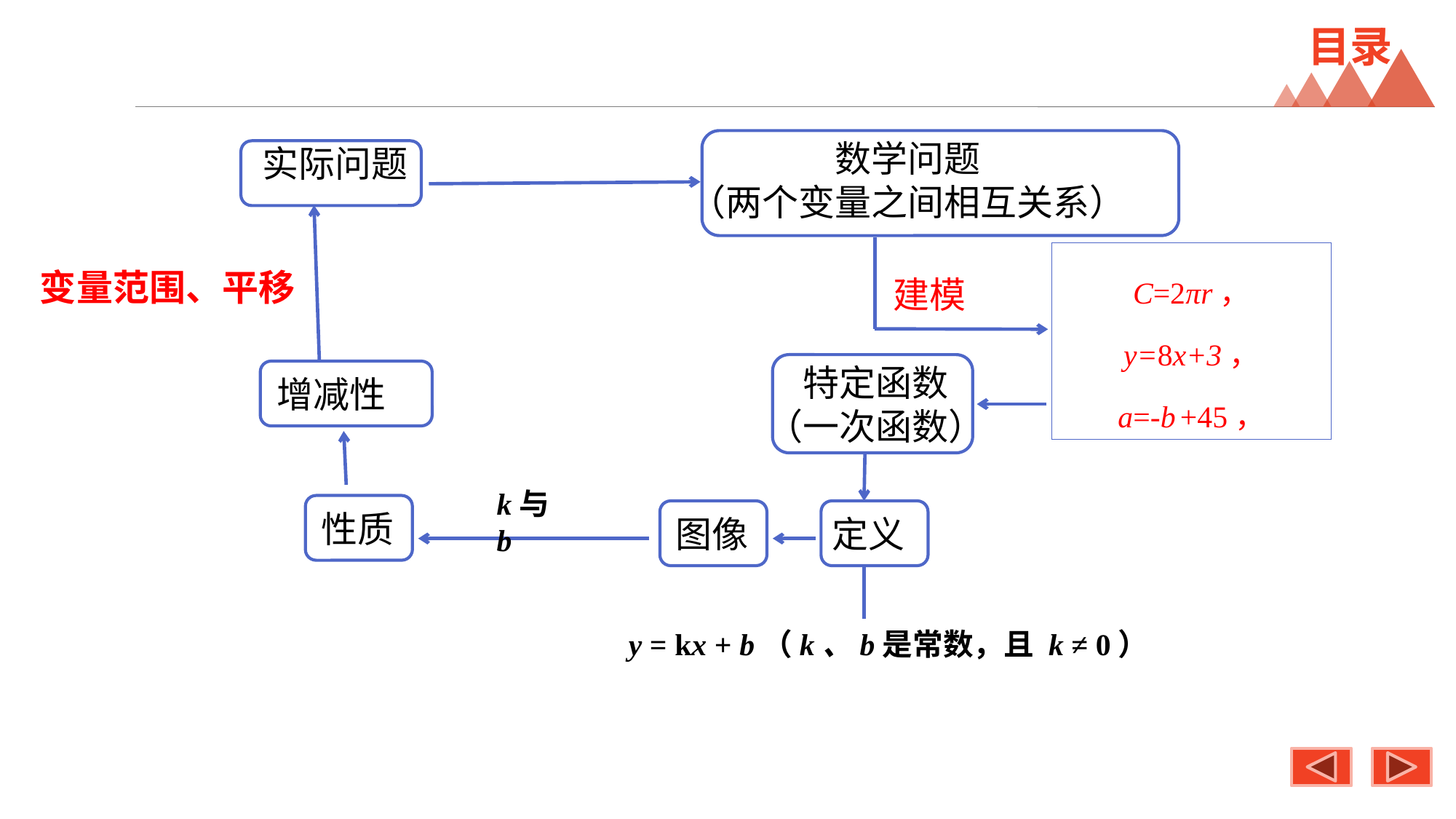

数学问题
（两个变量之间相互关系）

实际问题

C=2πr，
y=8x+3，
a=-b +45，
变量范围、平移
建模

特定函数
（一次函数）

增减性
k与b

性质

图像
定义
y = kx + b（k、b是常数，且 k ≠ 0）